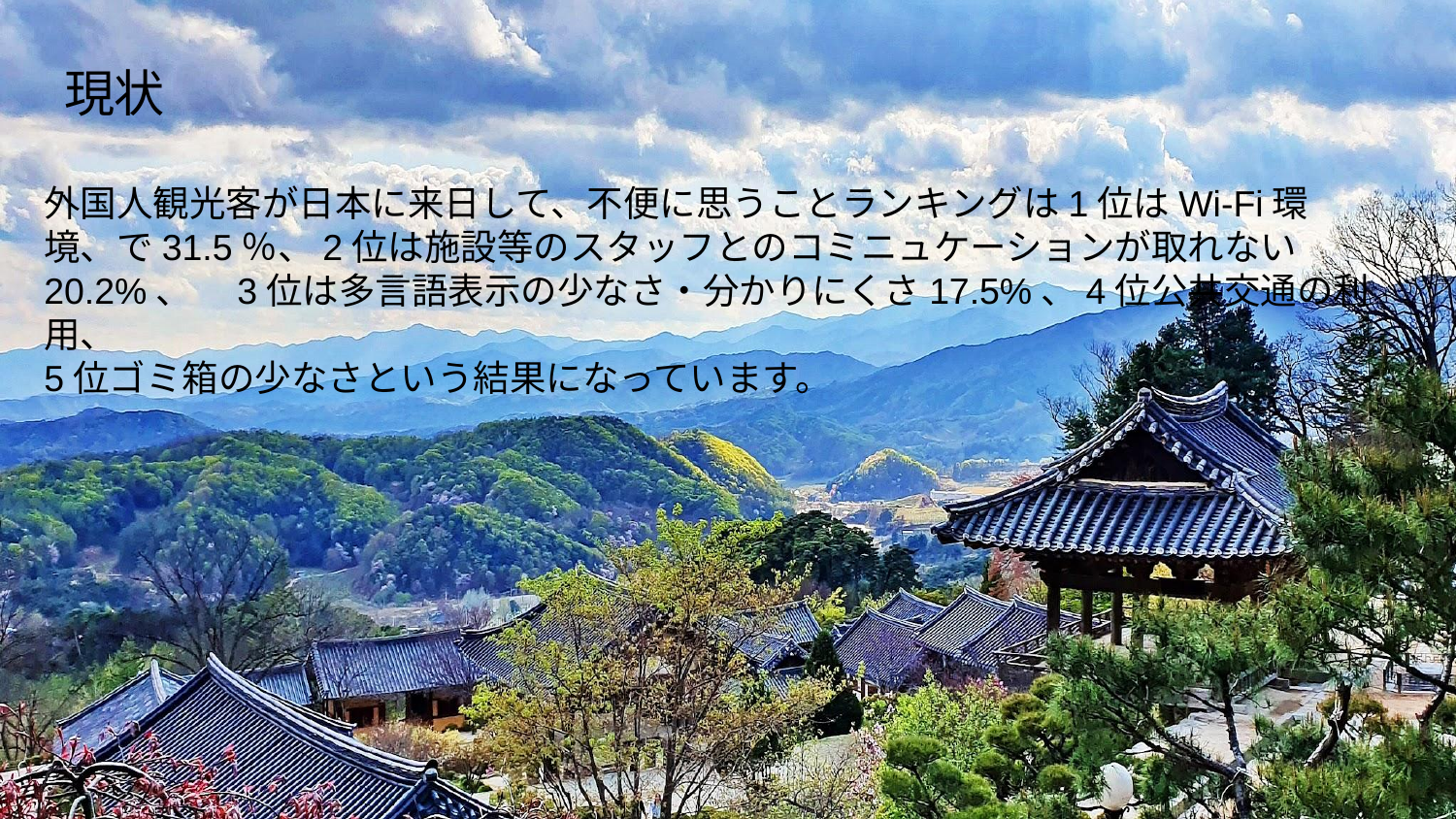

# 現状
外国人観光客が日本に来日して、不便に思うことランキングは1位はWi-Fi環境、で31.5％、2位は施設等のスタッフとのコミニュケーションが取れない20.2%、　3位は多言語表示の少なさ・分かりにくさ17.5%、4位公共交通の利用、
5位ゴミ箱の少なさという結果になっています。